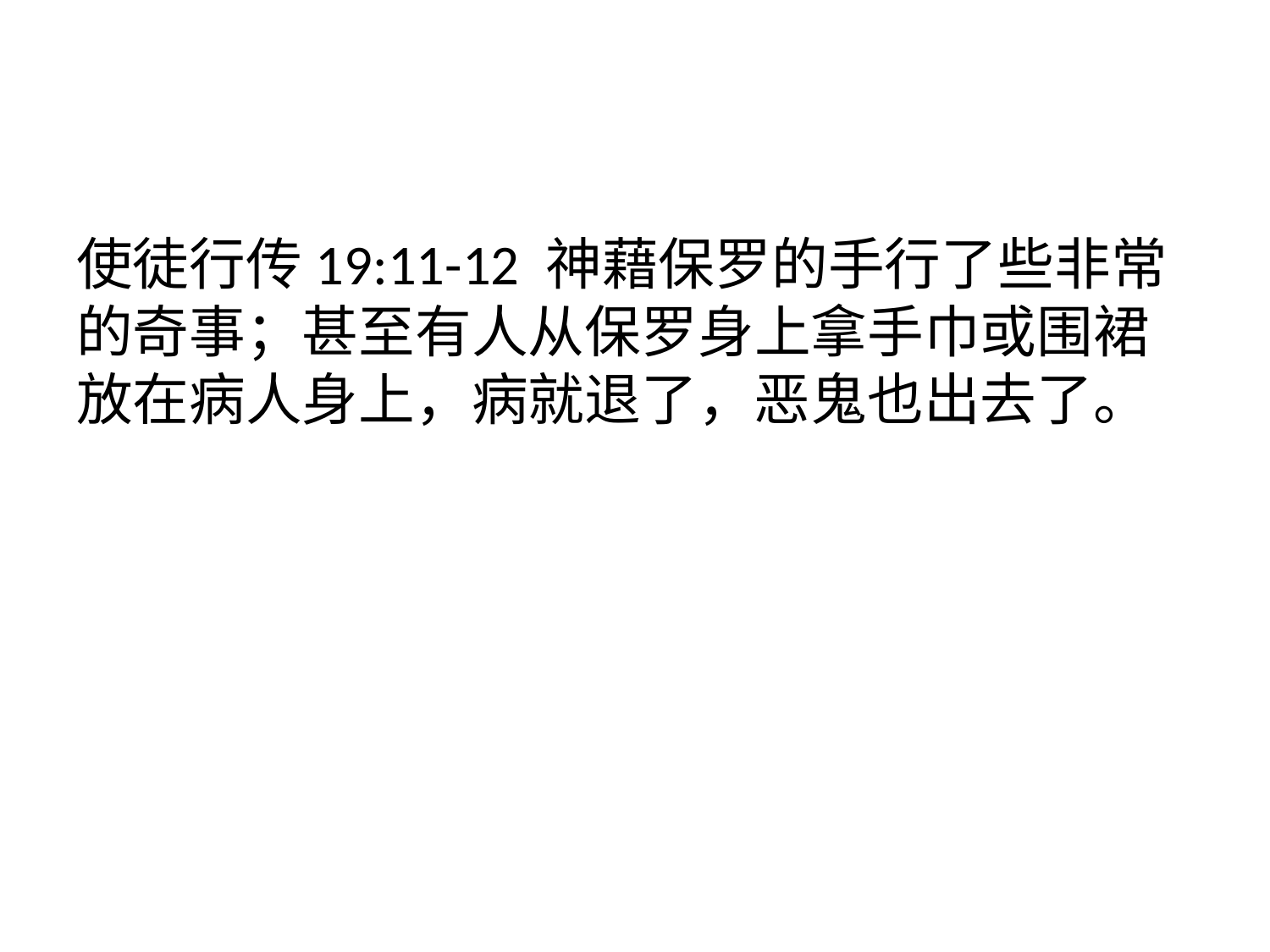

#
使徒行传19:11-12 神藉保罗的手行了些非常的奇事；甚至有人从保罗身上拿手巾或围裙放在病人身上，病就退了，恶鬼也出去了。